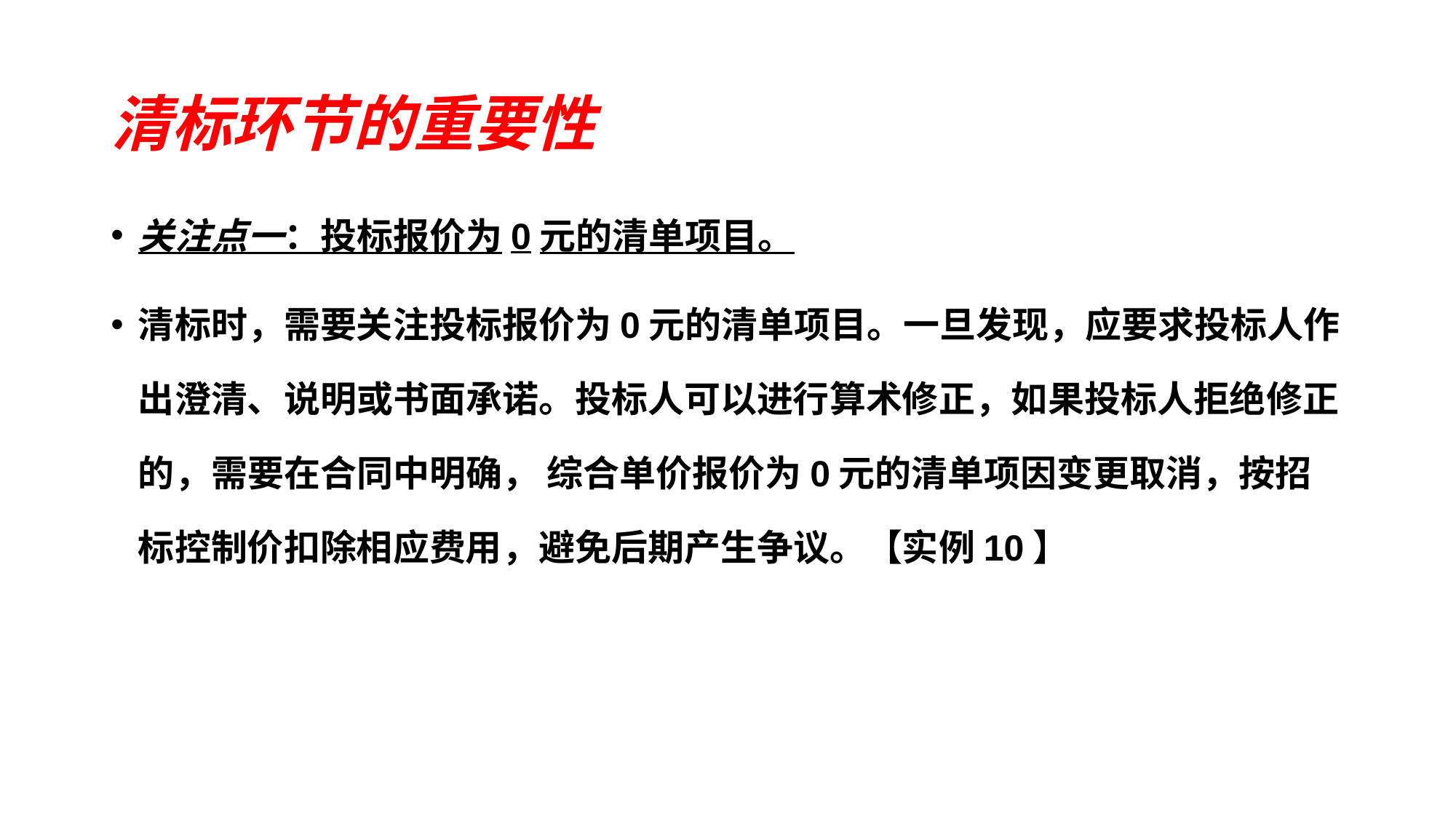

# 清标环节的重要性
关注点一：投标报价为0元的清单项目。
清标时，需要关注投标报价为0元的清单项目。一旦发现，应要求投标人作出澄清、说明或书面承诺。投标人可以进行算术修正，如果投标人拒绝修正的，需要在合同中明确， 综合单价报价为0元的清单项因变更取消，按招标控制价扣除相应费用，避免后期产生争议。【实例10】